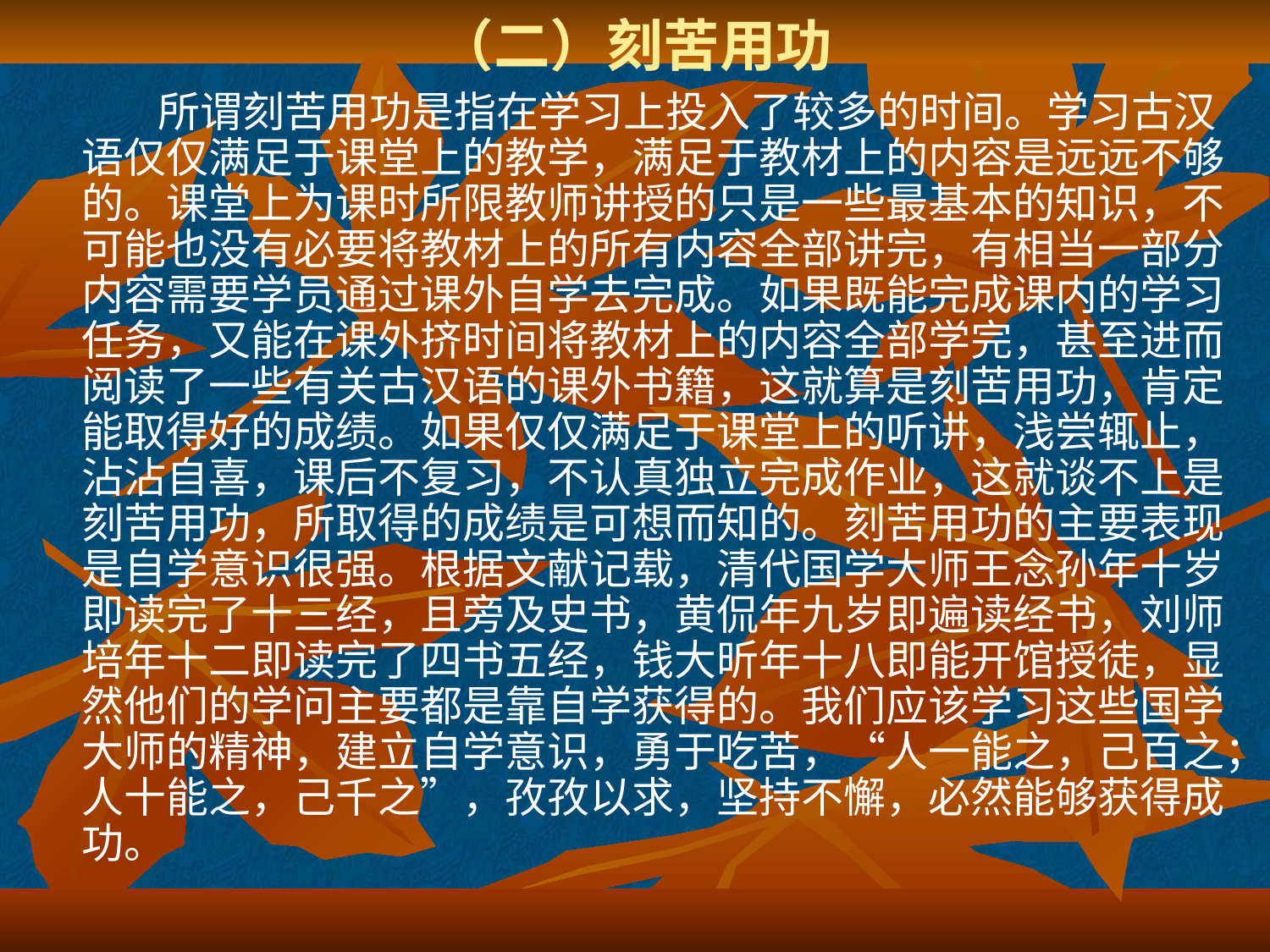

# （二）刻苦用功
            所谓刻苦用功是指在学习上投入了较多的时间。学习古汉语仅仅满足于课堂上的教学，满足于教材上的内容是远远不够的。课堂上为课时所限教师讲授的只是一些最基本的知识，不可能也没有必要将教材上的所有内容全部讲完，有相当一部分内容需要学员通过课外自学去完成。如果既能完成课内的学习任务，又能在课外挤时间将教材上的内容全部学完，甚至进而阅读了一些有关古汉语的课外书籍，这就算是刻苦用功，肯定能取得好的成绩。如果仅仅满足于课堂上的听讲，浅尝辄止，沾沾自喜，课后不复习，不认真独立完成作业，这就谈不上是刻苦用功，所取得的成绩是可想而知的。刻苦用功的主要表现是自学意识很强。根据文献记载，清代国学大师王念孙年十岁即读完了十三经，且旁及史书，黄侃年九岁即遍读经书，刘师培年十二即读完了四书五经，钱大昕年十八即能开馆授徒，显然他们的学问主要都是靠自学获得的。我们应该学习这些国学大师的精神，建立自学意识，勇于吃苦，“人一能之，己百之；人十能之，己千之”，孜孜以求，坚持不懈，必然能够获得成功。